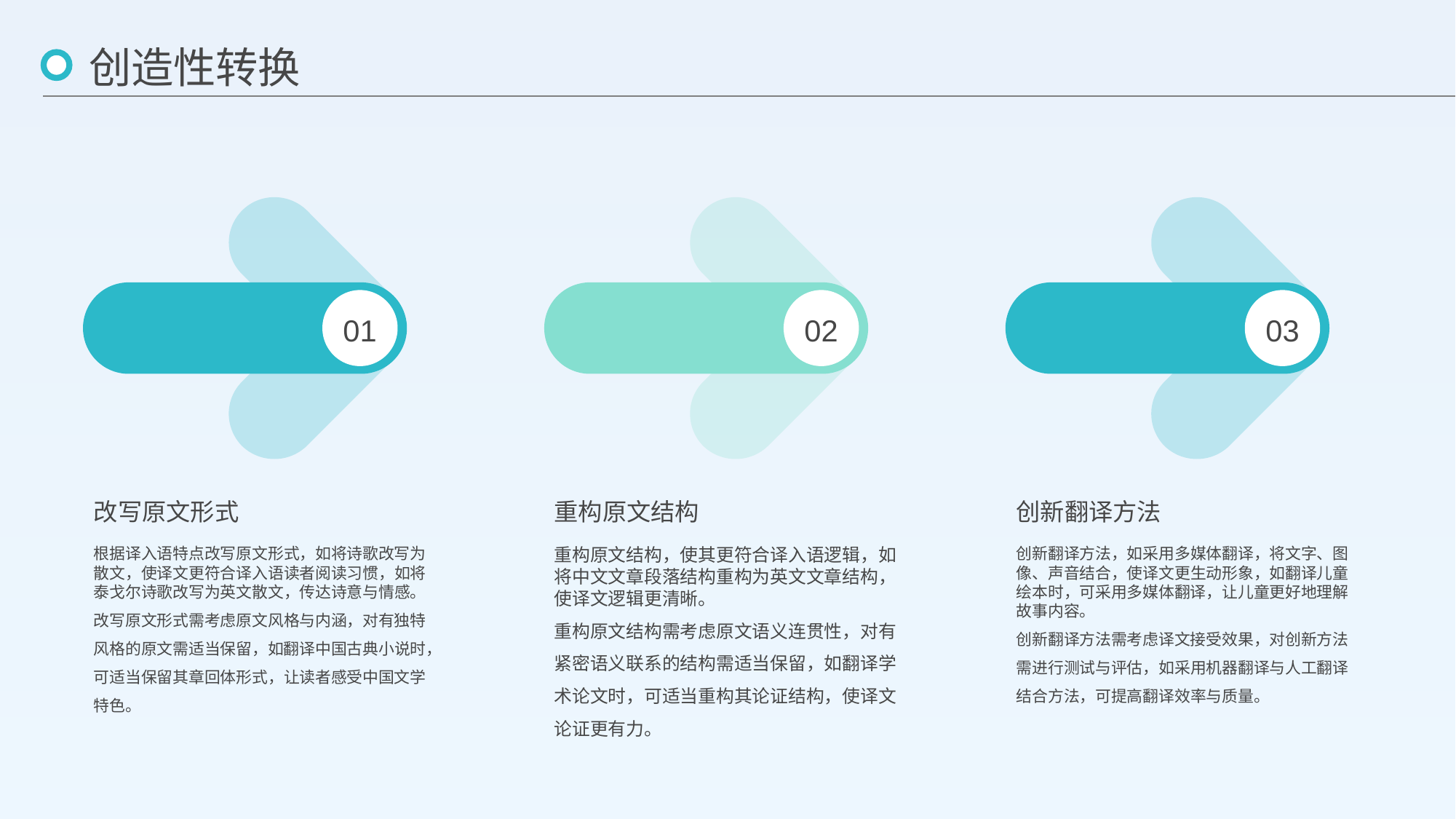

创造性转换

01
02
03
改写原文形式
重构原文结构
创新翻译方法
根据译入语特点改写原文形式，如将诗歌改写为散文，使译文更符合译入语读者阅读习惯，如将泰戈尔诗歌改写为英文散文，传达诗意与情感。
改写原文形式需考虑原文风格与内涵，对有独特风格的原文需适当保留，如翻译中国古典小说时，可适当保留其章回体形式，让读者感受中国文学特色。
重构原文结构，使其更符合译入语逻辑，如将中文文章段落结构重构为英文文章结构，使译文逻辑更清晰。
重构原文结构需考虑原文语义连贯性，对有紧密语义联系的结构需适当保留，如翻译学术论文时，可适当重构其论证结构，使译文论证更有力。
创新翻译方法，如采用多媒体翻译，将文字、图像、声音结合，使译文更生动形象，如翻译儿童绘本时，可采用多媒体翻译，让儿童更好地理解故事内容。
创新翻译方法需考虑译文接受效果，对创新方法需进行测试与评估，如采用机器翻译与人工翻译结合方法，可提高翻译效率与质量。